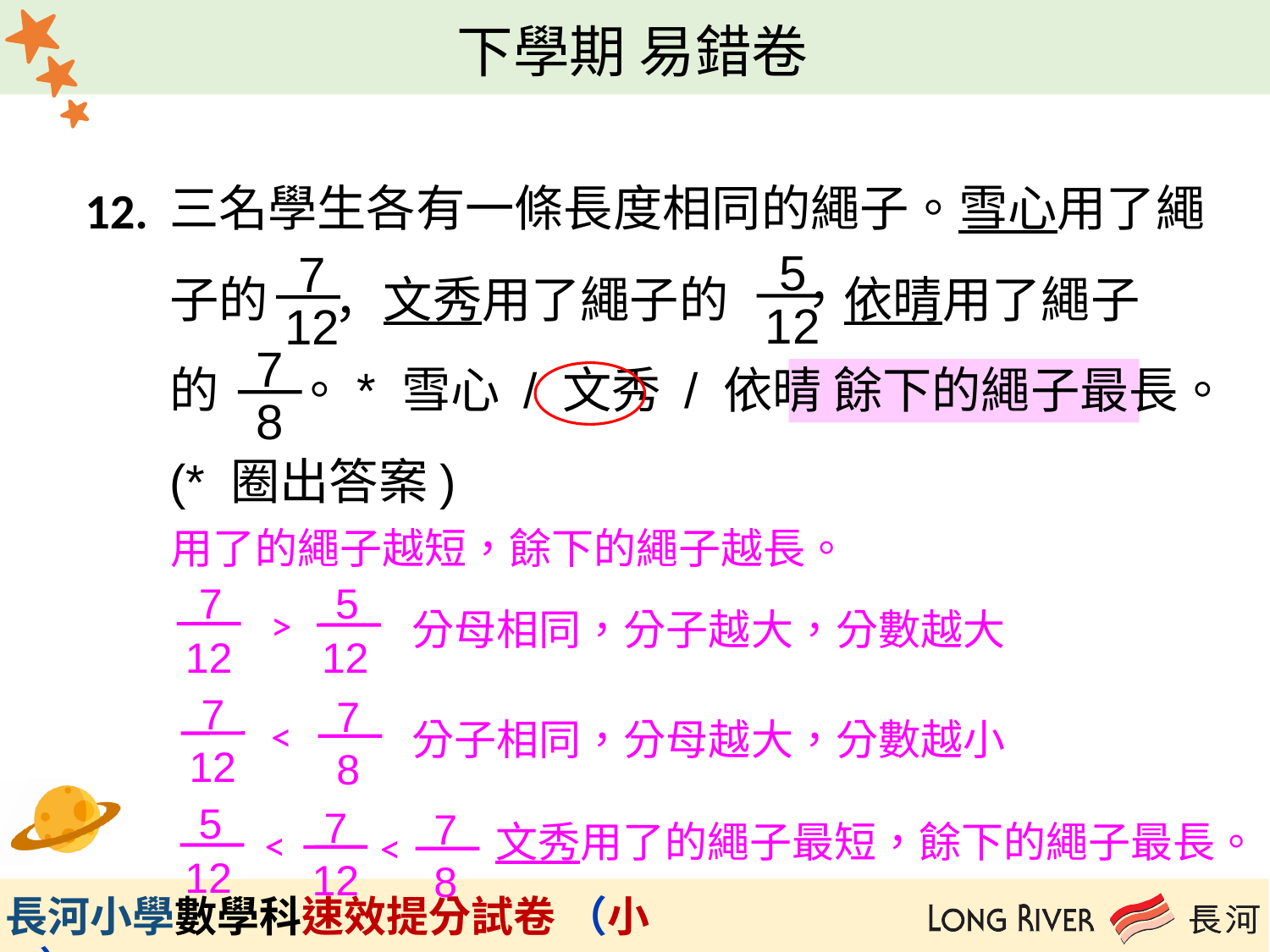

三名學生各有一條長度相同的繩子。雪心用了繩
子的      ，文秀用了繩子的      ，依晴用了繩子
的       。* 雪心 / 文秀 / 依晴 餘下的繩子最長。
(* 圈出答案)
 5
12

 7
12

7
8

12.

用了的繩子越短，餘下的繩子越長。
 7
12

 5
12

>
分母相同，分子越大，分數越大
 7
12

7
8

<
分子相同，分母越大，分數越小
 5
12

 7
12

7
8

文秀用了的繩子最短，餘下的繩子最長。
<
<